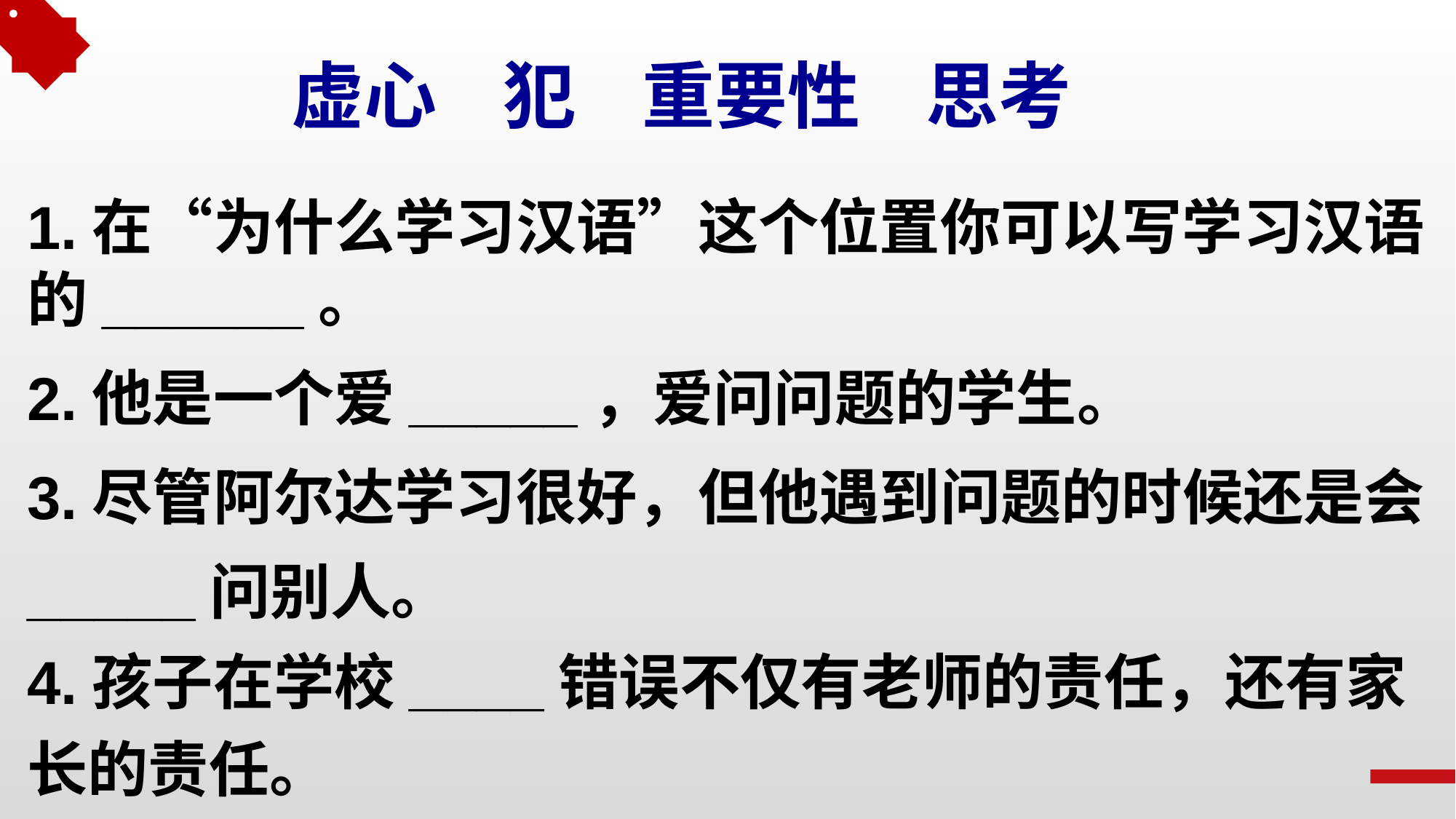

虚心    犯    重要性    思考
1.在“为什么学习汉语”这个位置你可以写学习汉语
的______。
2.他是一个爱_____，爱问问题的学生。
3.尽管阿尔达学习很好，但他遇到问题的时候还是会_____问别人。
4.孩子在学校____错误不仅有老师的责任，还有家长的责任。